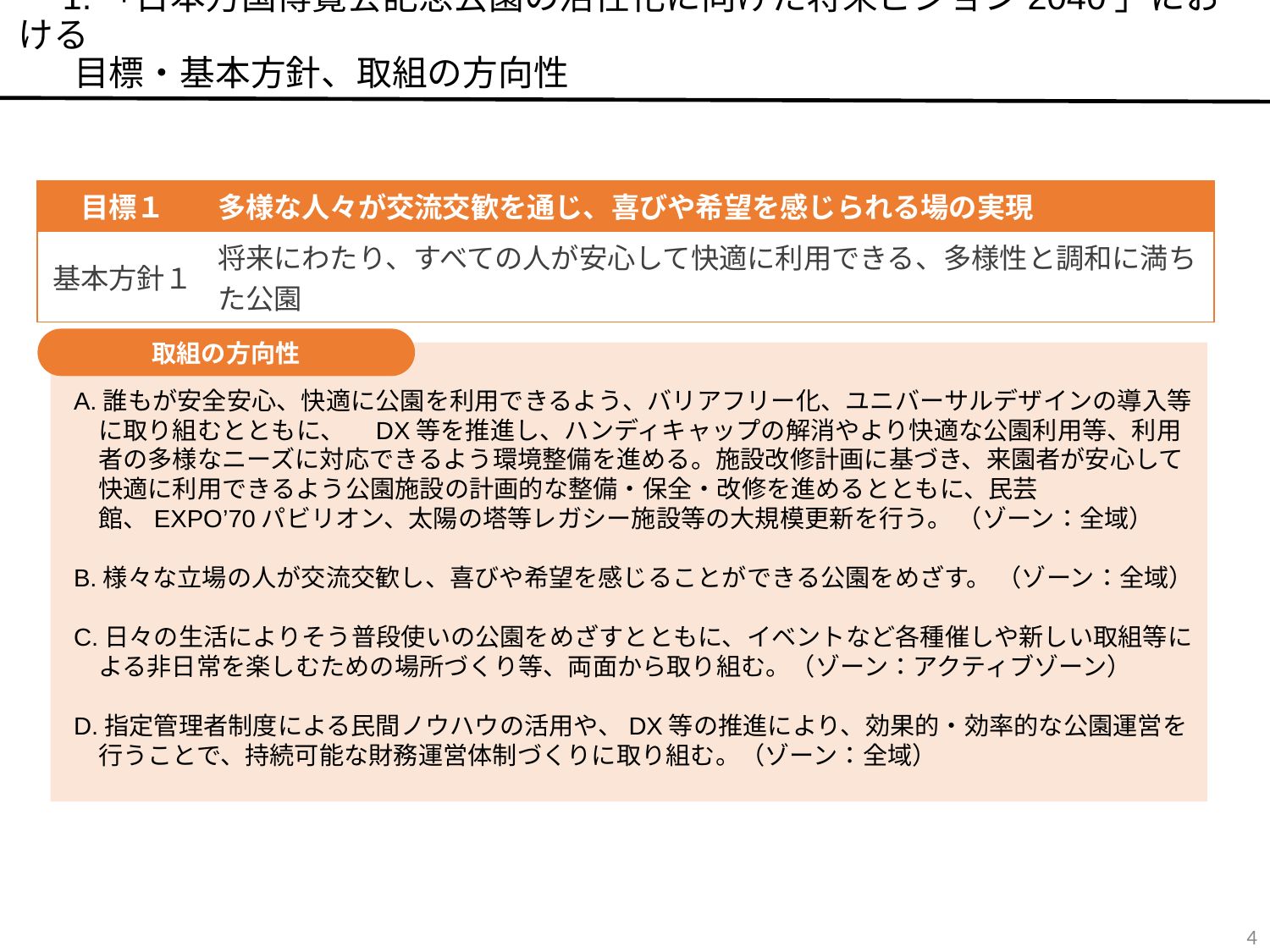

1.「日本万国博覧会記念公園の活性化に向けた将来ビジョン2040」における
      目標・基本方針、取組の方向性
| 目標１ | 多様な人々が交流交歓を通じ、喜びや希望を感じられる場の実現 |
| --- | --- |
| 基本方針１ | 将来にわたり、すべての人が安心して快適に利用できる、多様性と調和に満ちた公園 |
取組の方向性

A.誰もが安全安心、快適に公園を利用できるよう、バリアフリー化、ユニバーサルデザインの導入等に取り組むとともに、　DX等を推進し、ハンディキャップの解消やより快適な公園利用等、利用者の多様なニーズに対応できるよう環境整備を進める。施設改修計画に基づき、来園者が安心して快適に利用できるよう公園施設の計画的な整備・保全・改修を進めるとともに、民芸館、EXPO’70パビリオン、太陽の塔等レガシー施設等の大規模更新を行う。 （ゾーン：全域）

B.様々な立場の人が交流交歓し、喜びや希望を感じることができる公園をめざす。 （ゾーン：全域）

C.日々の生活によりそう普段使いの公園をめざすとともに、イベントなど各種催しや新しい取組等による非日常を楽しむための場所づくり等、両面から取り組む。（ゾーン：アクティブゾーン）

D.指定管理者制度による民間ノウハウの活用や、DX等の推進により、効果的・効率的な公園運営を行うことで、持続可能な財務運営体制づくりに取り組む。（ゾーン：全域）

4